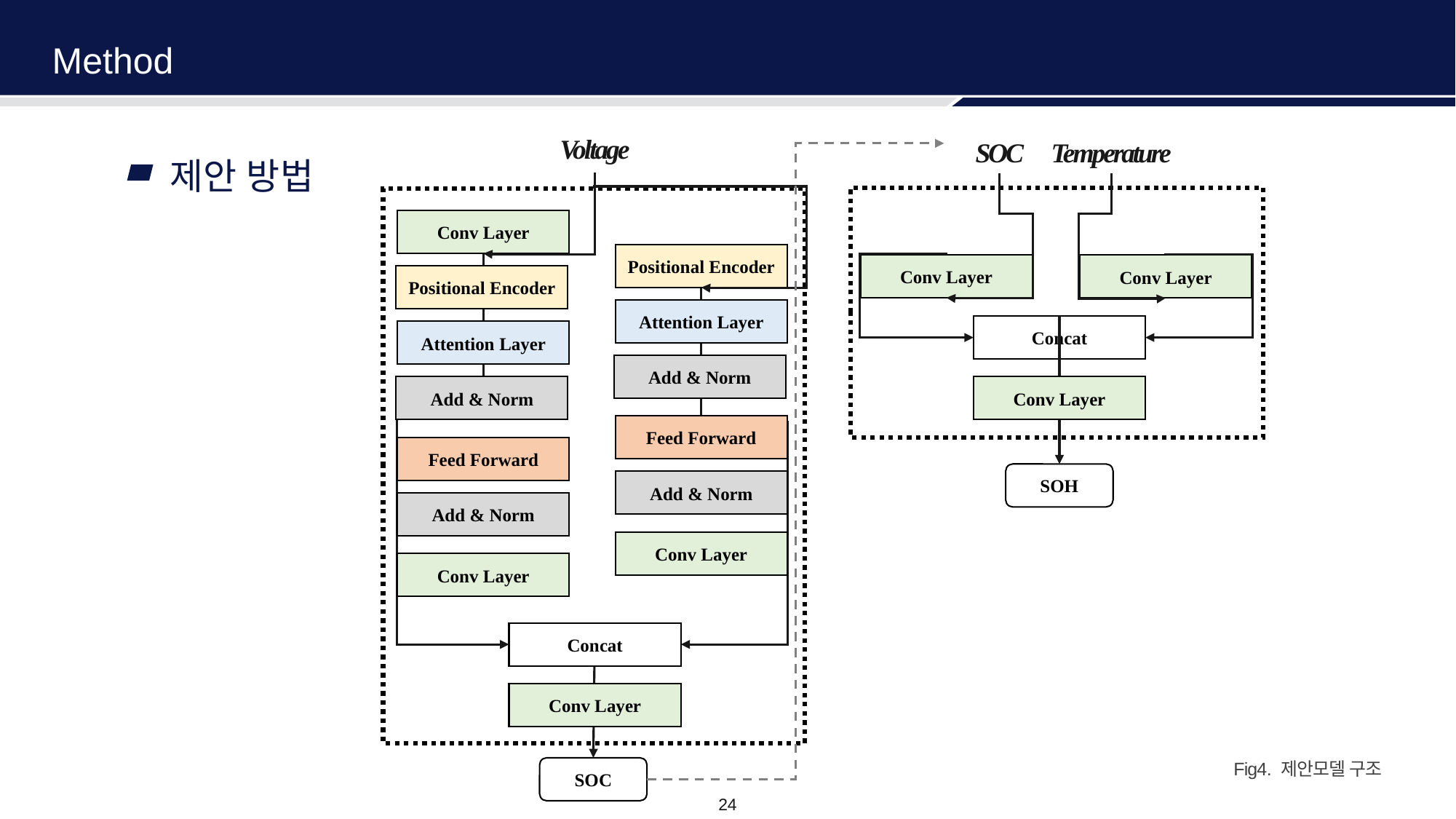

Method

Voltage
SOC
Temperature
제안 방법

Conv Layer
Positional Encoder
Conv Layer
Conv Layer
Positional Encoder
Attention Layer
Concat

Attention Layer
Add & Norm
Add & Norm
Conv Layer
Feed Forward
Feed Forward
Add & Norm
Add & Norm
SOH
Conv Layer
Conv Layer
Concat
Conv Layer
Fig4. 제안모델 구조
SOC
Section 1